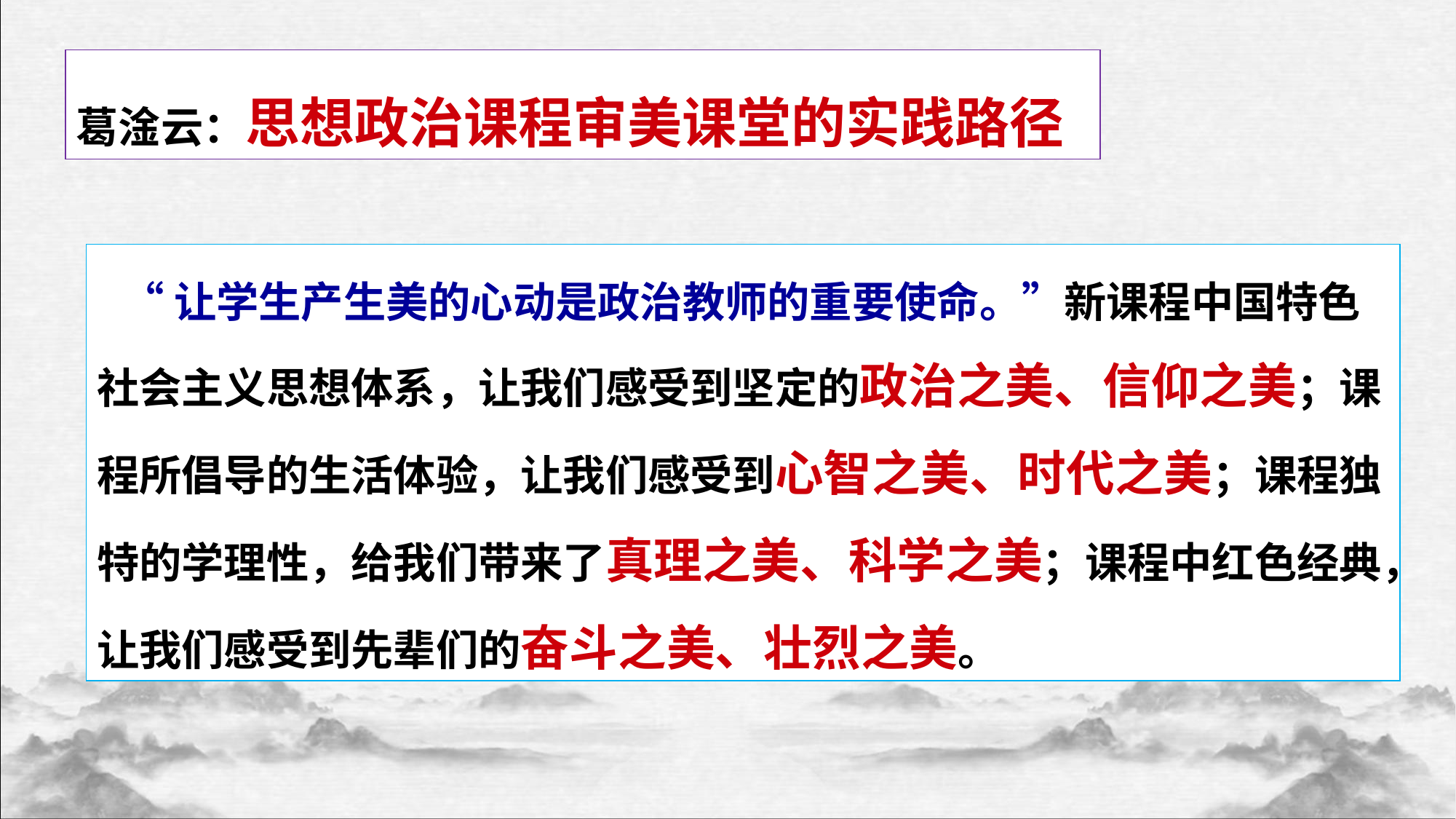

葛淦云：思想政治课程审美课堂的实践路径
   “让学生产生美的心动是政治教师的重要使命。”新课程中国特色社会主义思想体系，让我们感受到坚定的政治之美、信仰之美；课程所倡导的生活体验，让我们感受到心智之美、时代之美；课程独特的学理性，给我们带来了真理之美、科学之美；课程中红色经典，让我们感受到先辈们的奋斗之美、壮烈之美。